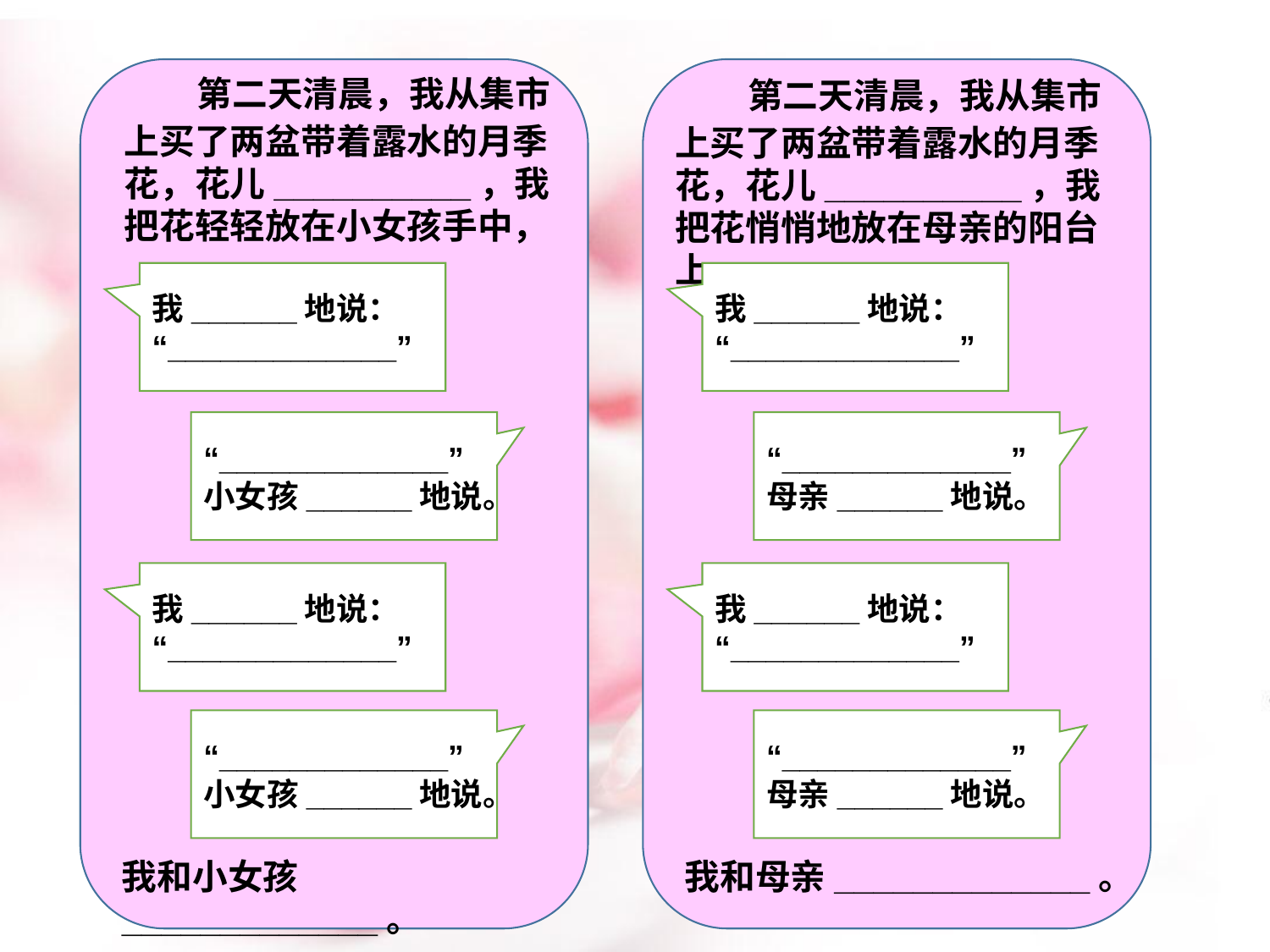

第二天清晨，我从集市上买了两盆带着露水的月季花，花儿__________，我把花轻轻放在小女孩手中，

我______地说：
“_____________”
“_____________”小女孩______地说。
我______地说：
“_____________”
“_____________”小女孩______地说。
我和小女孩_____________。
    第二天清晨，我从集市上买了两盆带着露水的月季花，花儿__________，我把花悄悄地放在母亲的阳台上。

我______地说：
“_____________”
“_____________”母亲______地说。
我______地说：
“_____________”
“_____________”母亲______地说。
我和母亲_____________。